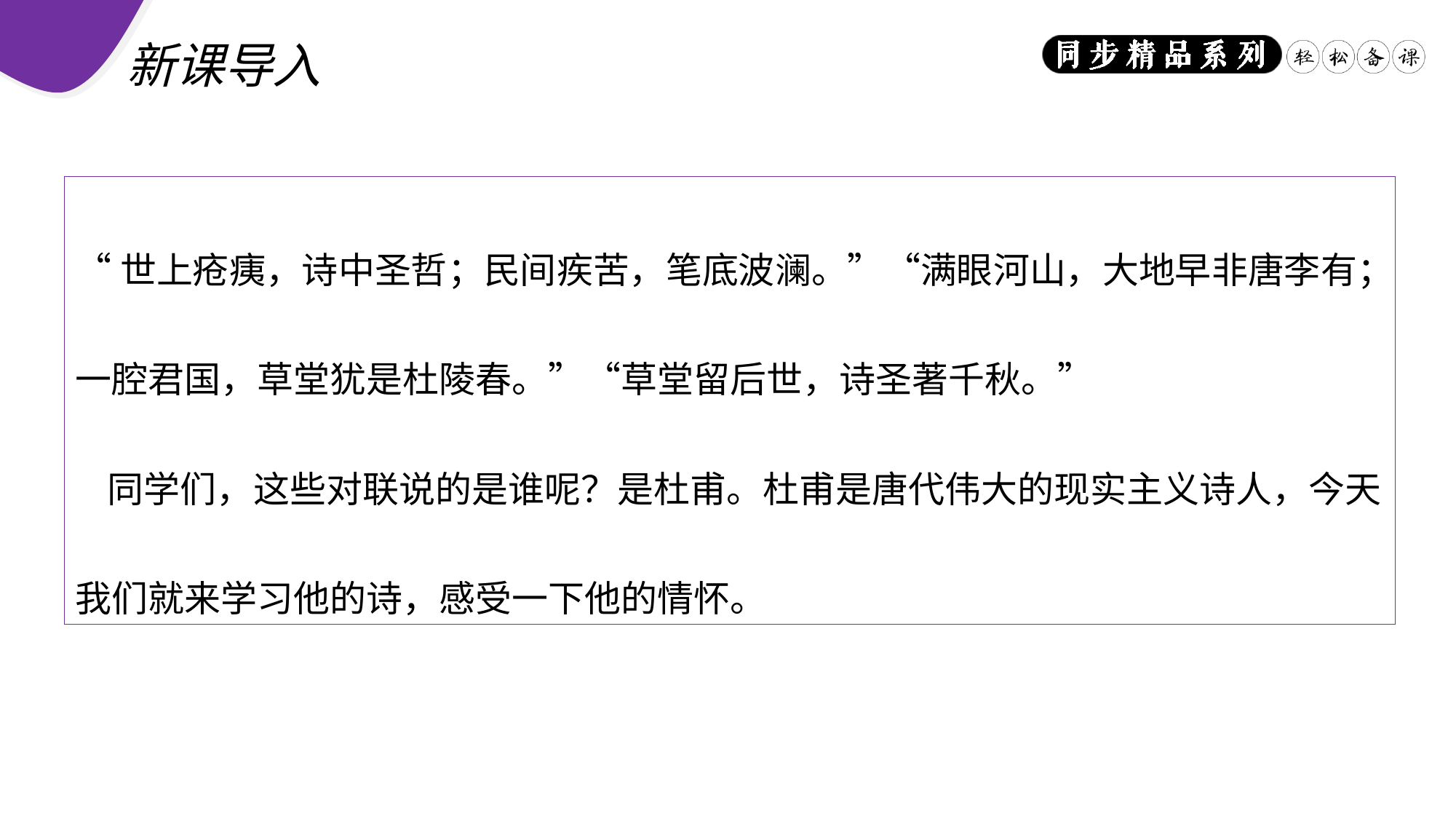

新课导入
“世上疮痍，诗中圣哲；民间疾苦，笔底波澜。”“满眼河山，大地早非唐李有；一腔君国，草堂犹是杜陵春。”“草堂留后世，诗圣著千秋。”
    同学们，这些对联说的是谁呢？是杜甫。杜甫是唐代伟大的现实主义诗人，今天我们就来学习他的诗，感受一下他的情怀。